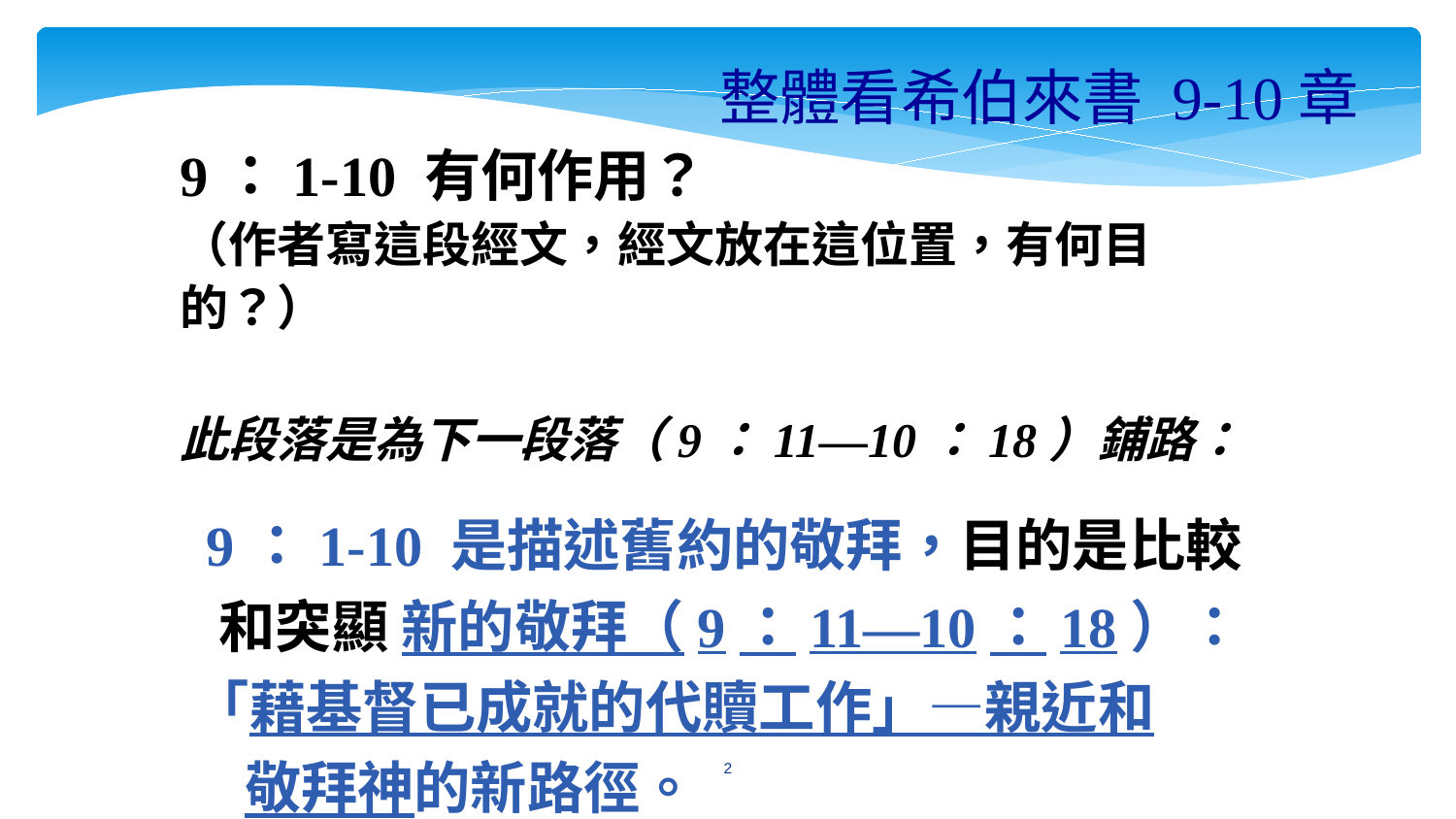

整體看希伯來書 9-10章
9：1-10 有何作用？
（作者寫這段經文，經文放在這位置，有何目的？）

此段落是為下一段落（9：11—10：18）鋪路：

  9：1-10 是描述舊約的敬拜，目的是比較
   和突顯 新的敬拜（9：11—10：18）：
 「藉基督已成就的代贖工作」—親近和
     敬拜神的新路徑。
2